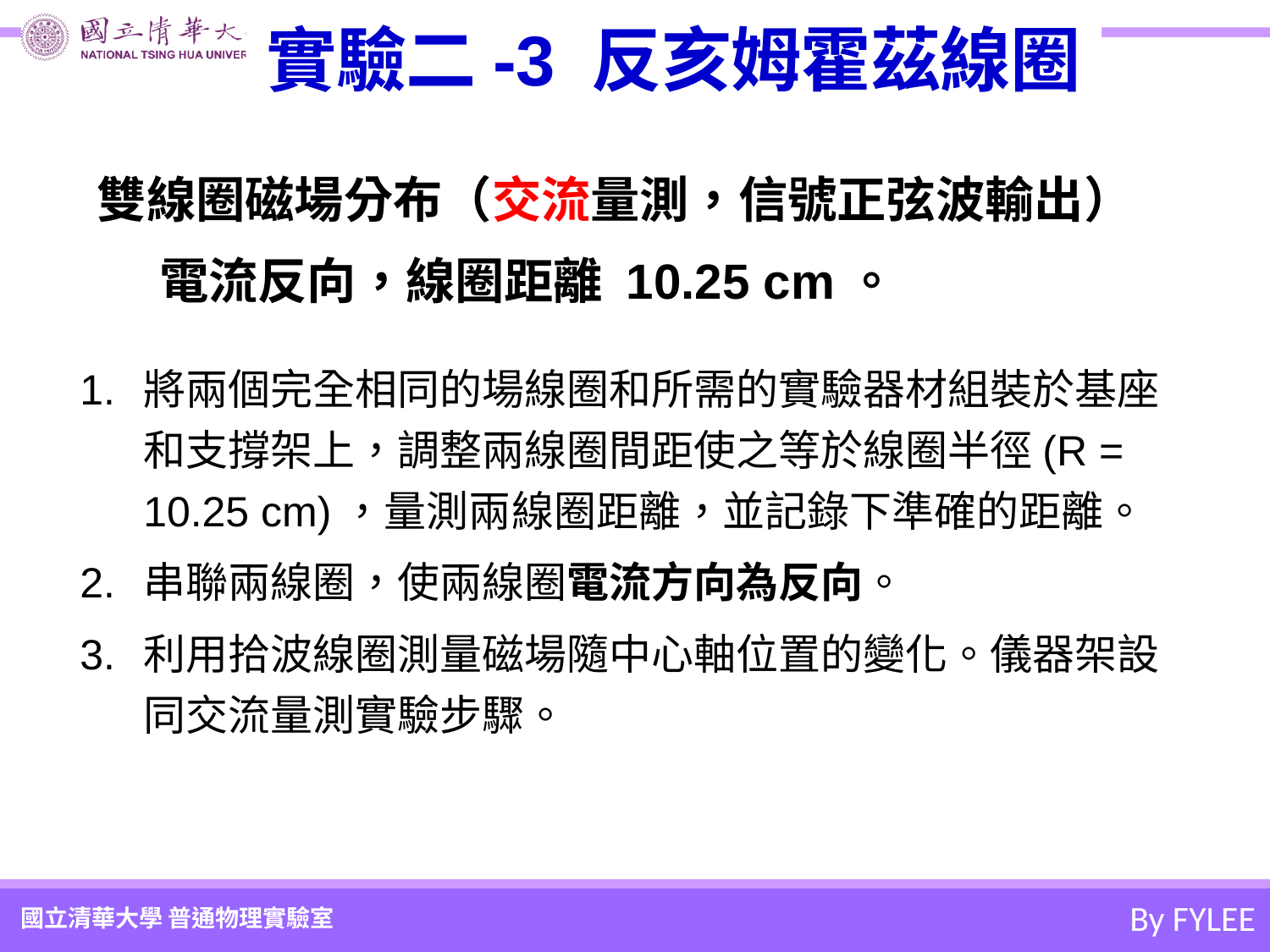

# 實驗二-3 反亥姆霍茲線圈
雙線圈磁場分布（交流量測，信號正弦波輸出）
電流反向，線圈距離 10.25 cm。
將兩個完全相同的場線圈和所需的實驗器材組裝於基座和支撐架上，調整兩線圈間距使之等於線圈半徑(R = 10.25 cm)，量測兩線圈距離，並記錄下準確的距離。
串聯兩線圈，使兩線圈電流方向為反向。
利用拾波線圈測量磁場隨中心軸位置的變化。儀器架設同交流量測實驗步驟。